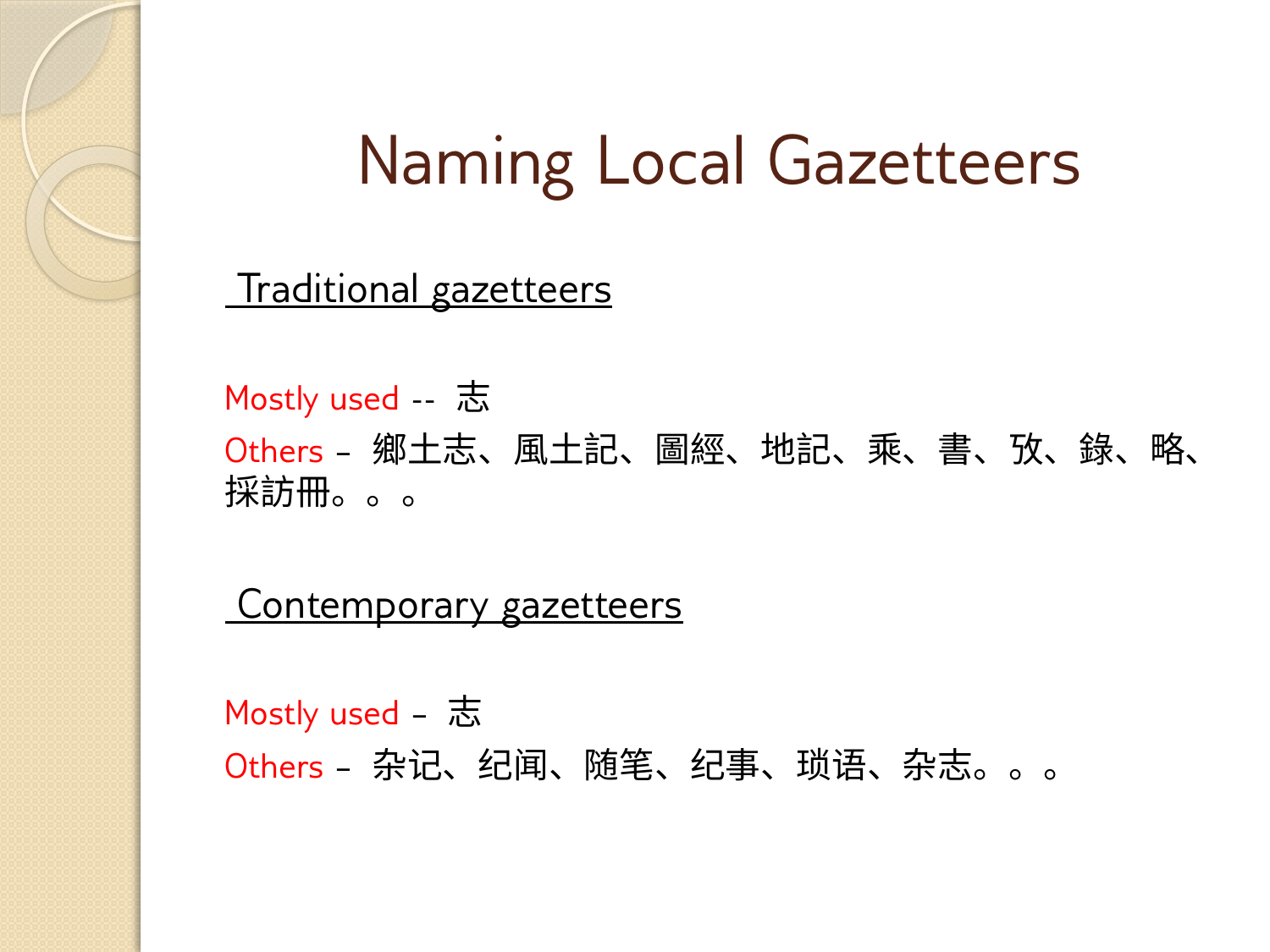

# Naming Local Gazetteers
 Traditional gazetteers

Mostly used -- 志
Others – 鄉土志、風土記、圖經、地記、乘、書、攷、錄、略、採訪冊。。。

 Contemporary gazetteers

Mostly used – 志
Others – 杂记、纪闻、随笔、纪事、琐语、杂志。。。